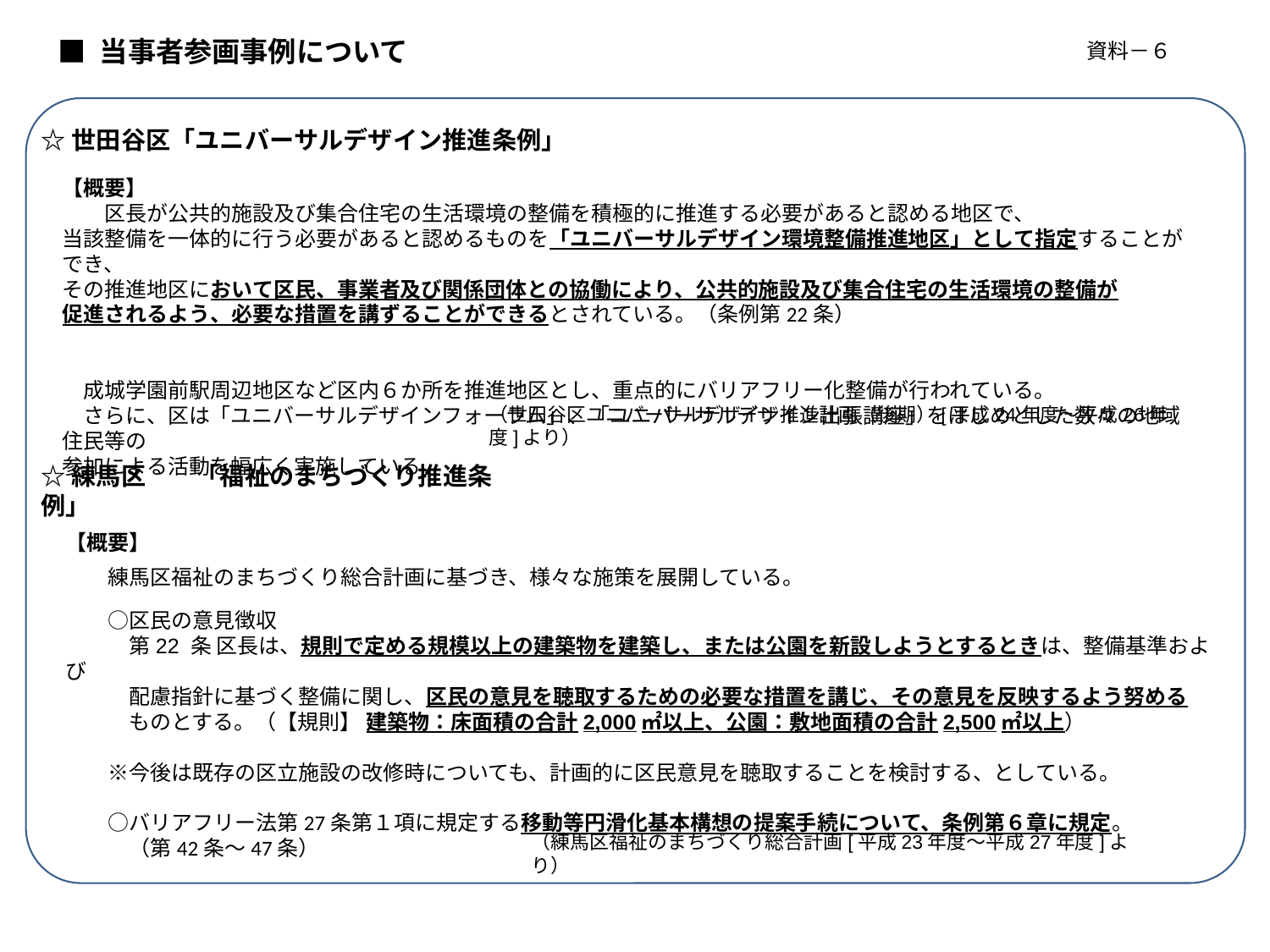

■ 当事者参画事例について
資料－６

☆世田谷区「ユニバーサルデザイン推進条例」
【概要】
　　区長が公共的施設及び集合住宅の生活環境の整備を積極的に推進する必要があると認める地区で、
当該整備を一体的に行う必要があると認めるものを「ユニバーサルデザイン環境整備推進地区」として指定することができ、
その推進地区において区民、事業者及び関係団体との協働により、公共的施設及び集合住宅の生活環境の整備が
促進されるよう、必要な措置を講ずることができるとされている。（条例第22条）

　成城学園前駅周辺地区など区内６か所を推進地区とし、重点的にバリアフリー化整備が行われている。
　さらに、区は「ユニバーサルデザインフォーラム」、「ユニバーサルデザイン出張講座」をはじめとした数々の地域住民等の
参加による活動を幅広く実施している。

（世田谷区ユニバーサルデザイン推進計画（後期）[平成24年度～平成26年度]より）
☆練馬区　　「福祉のまちづくり推進条例」
【概要】

　　練馬区福祉のまちづくり総合計画に基づき、様々な施策を展開している。

　　○区民の意見徴収
　　　第22 条 区長は、規則で定める規模以上の建築物を建築し、または公園を新設しようとするときは、整備基準および
　　　配慮指針に基づく整備に関し、区民の意見を聴取するための必要な措置を講じ、その意見を反映するよう努める
　　　ものとする。（【規則】 建築物：床面積の合計2,000㎡以上、公園：敷地面積の合計2,500㎡以上）

　　※今後は既存の区立施設の改修時についても、計画的に区民意見を聴取することを検討する、としている。

　　○バリアフリー法第27条第１項に規定する移動等円滑化基本構想の提案手続について、条例第６章に規定。
　　　（第42条～47条）

（練馬区福祉のまちづくり総合計画[平成23年度～平成27年度]より）